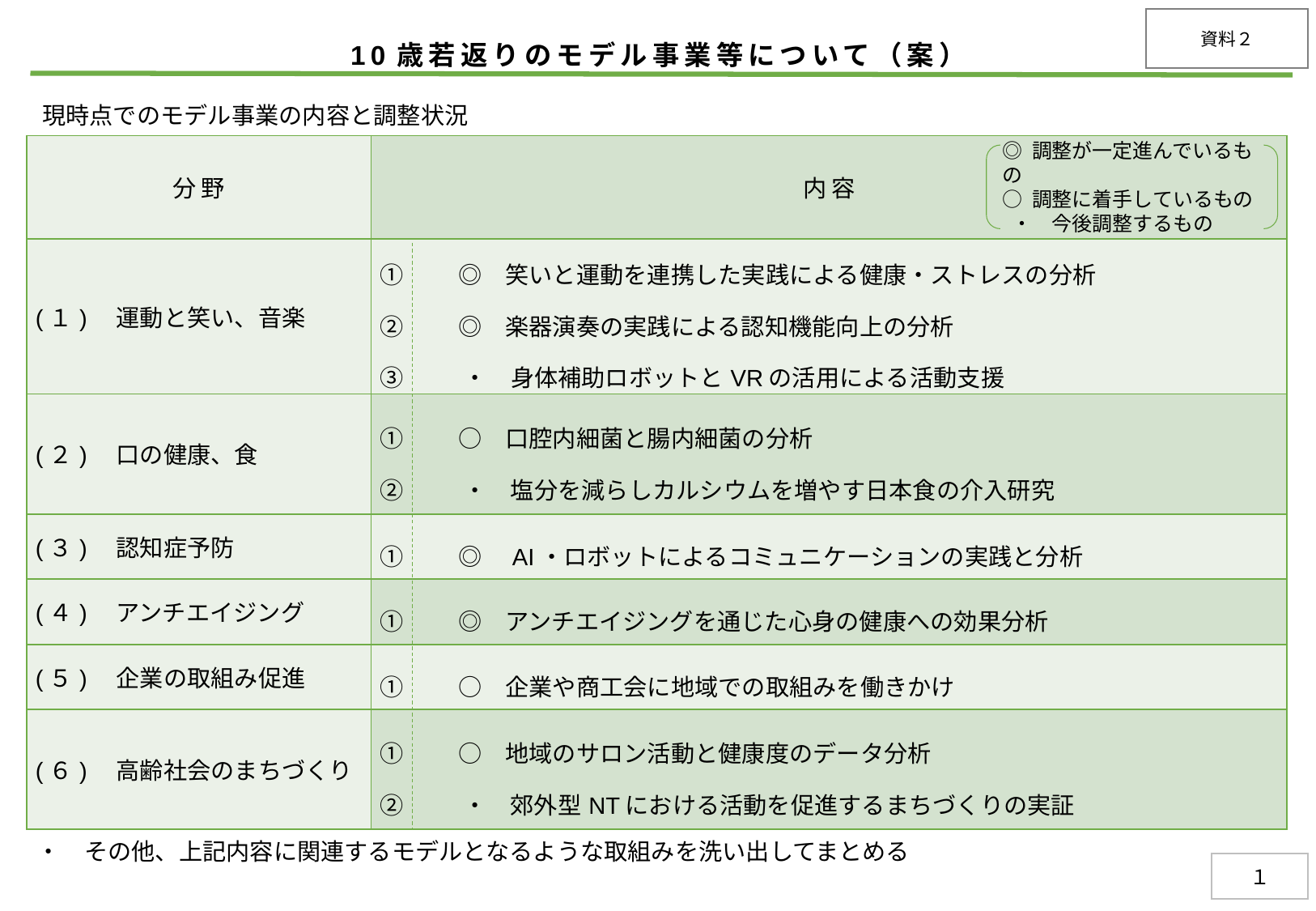

資料２
10歳若返りのモデル事業等について（案）
現時点でのモデル事業の内容と調整状況
| 分野 | 内容 |
| --- | --- |
| (１)　運動と笑い、音楽 | ①　　◎　笑いと運動を連携した実践による健康・ストレスの分析 ②　　◎　楽器演奏の実践による認知機能向上の分析 ③　　 ・　身体補助ロボットとVRの活用による活動支援 |
| (２)　口の健康、食 | ①　　○　口腔内細菌と腸内細菌の分析 ②　 　・　塩分を減らしカルシウムを増やす日本食の介入研究 |
| (３)　認知症予防 | ①　　◎　AI・ロボットによるコミュニケーションの実践と分析 |
| (４)　アンチエイジング | ①　　◎　アンチエイジングを通じた心身の健康への効果分析 |
| (５)　企業の取組み促進 | ①　　○　企業や商工会に地域での取組みを働きかけ |
| (６)　高齢社会のまちづくり | ①　　○　地域のサロン活動と健康度のデータ分析 ②　　 ・　郊外型NTにおける活動を促進するまちづくりの実証 |
◎ 調整が一定進んでいるもの
○ 調整に着手しているもの
 ・　今後調整するもの
・　その他、上記内容に関連するモデルとなるような取組みを洗い出してまとめる
１